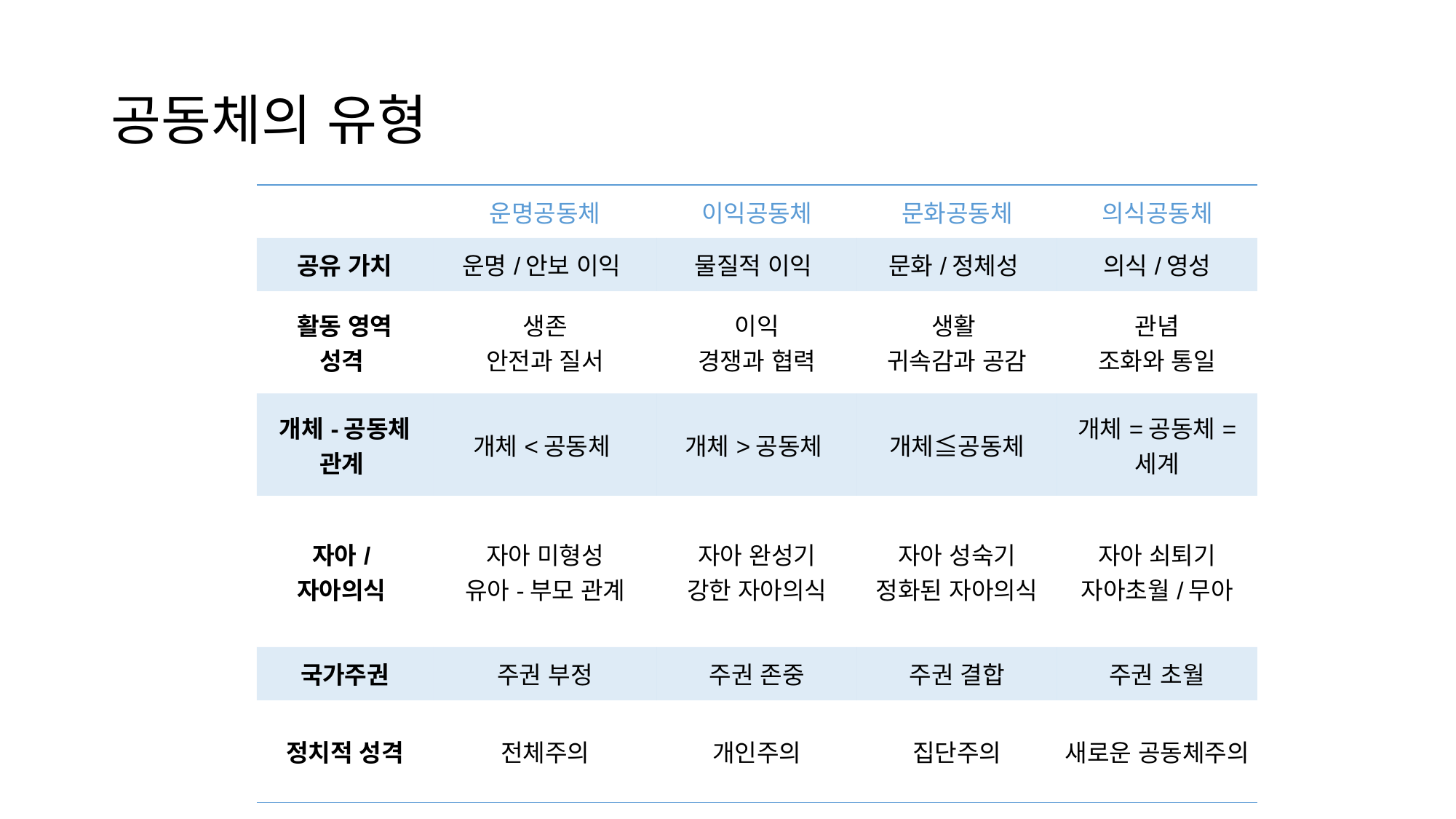

# 공동체의 유형
|  | 운명공동체 | 이익공동체 | 문화공동체 | 의식공동체 |
| --- | --- | --- | --- | --- |
| 공유 가치 | 운명/안보 이익 | 물질적 이익 | 문화/정체성 | 의식/영성 |
| 활동 영역 성격 | 생존 안전과 질서 | 이익 경쟁과 협력 | 생활 귀속감과 공감 | 관념 조화와 통일 |
| 개체-공동체 관계 | 개체<공동체 | 개체>공동체 | 개체≦공동체 | 개체=공동체= 세계 |
| 자아/ 자아의식 | 자아 미형성 유아-부모 관계 | 자아 완성기 강한 자아의식 | 자아 성숙기 정화된 자아의식 | 자아 쇠퇴기 자아초월/무아 |
| 국가주권 | 주권 부정 | 주권 존중 | 주권 결합 | 주권 초월 |
| 정치적 성격 | 전체주의 | 개인주의 | 집단주의 | 새로운 공동체주의 |